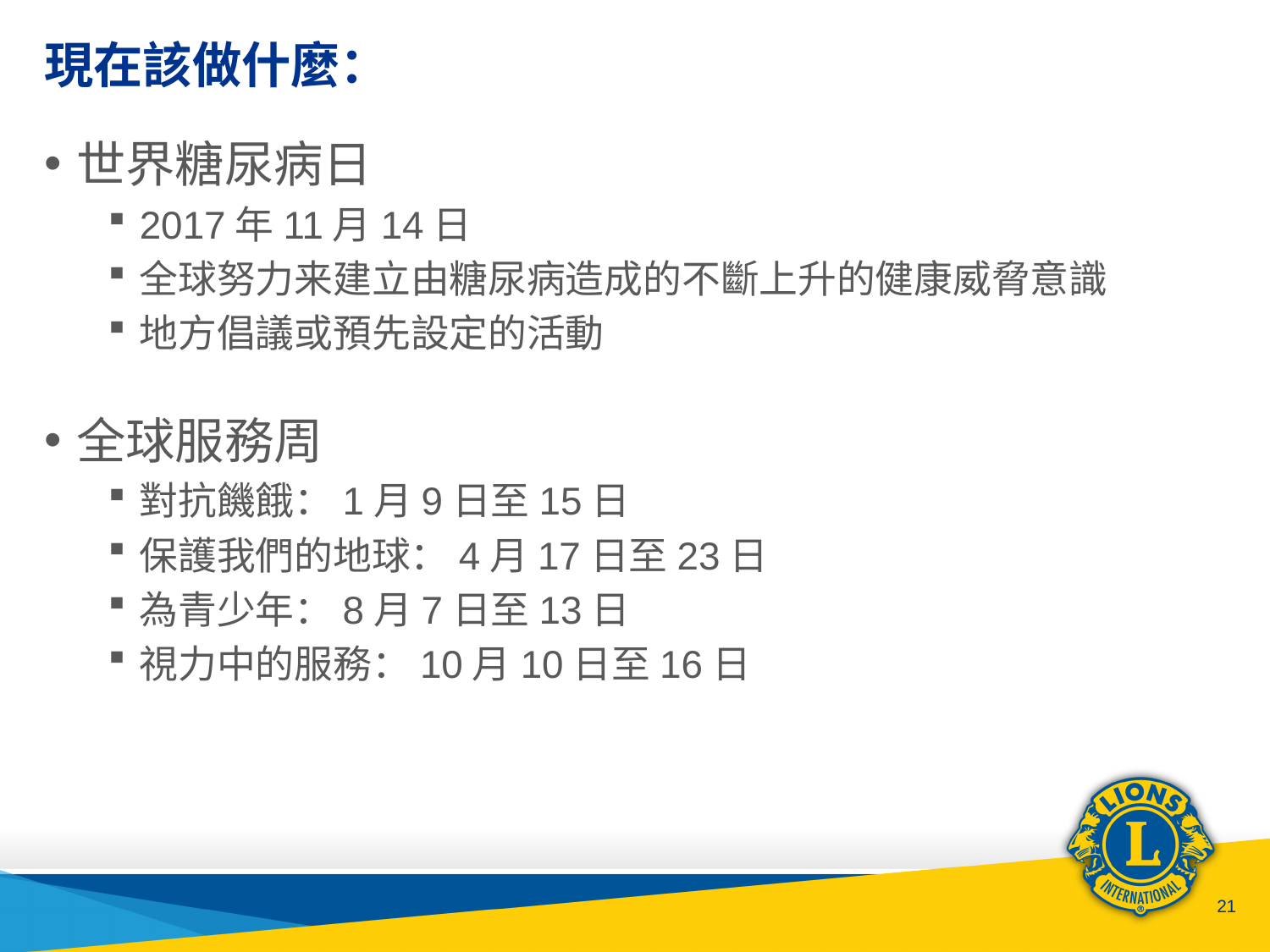

# 現在該做什麼：
世界糖尿病日
2017年11月14日
全球努力来建立由糖尿病造成的不斷上升的健康威脅意識
地方倡議或預先設定的活動

全球服務周
對抗饑餓：1月9日至15日
保護我們的地球：4月17日至23日
為青少年：8月7日至13日
視力中的服務：10月10日至16日